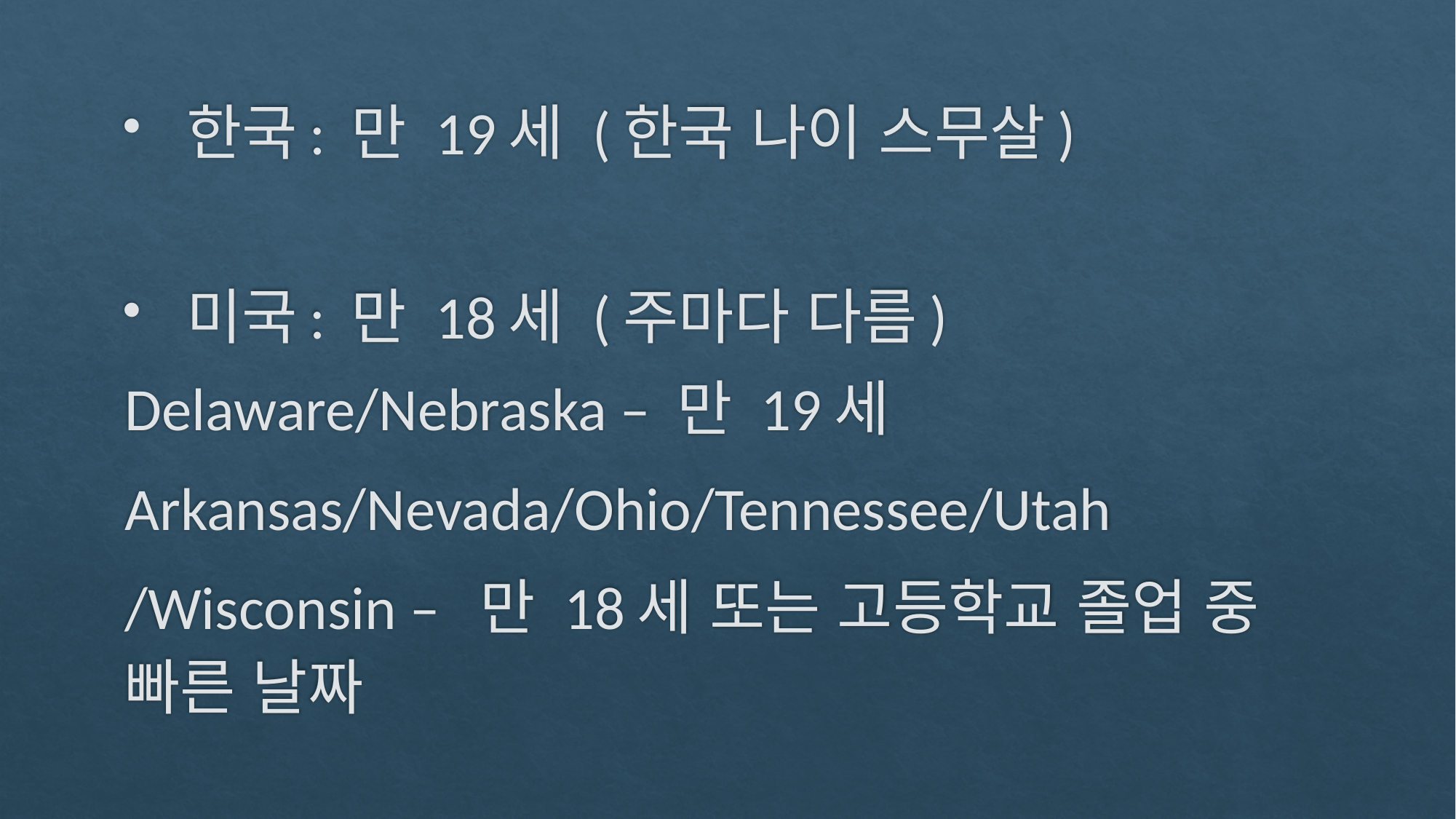

한국: 만 19세 (한국 나이 스무살)

 미국: 만 18세 (주마다 다름)
Delaware/Nebraska – 만 19세
Arkansas/Nevada/Ohio/Tennessee/Utah
/Wisconsin –  만 18세 또는 고등학교 졸업 중 빠른 날짜